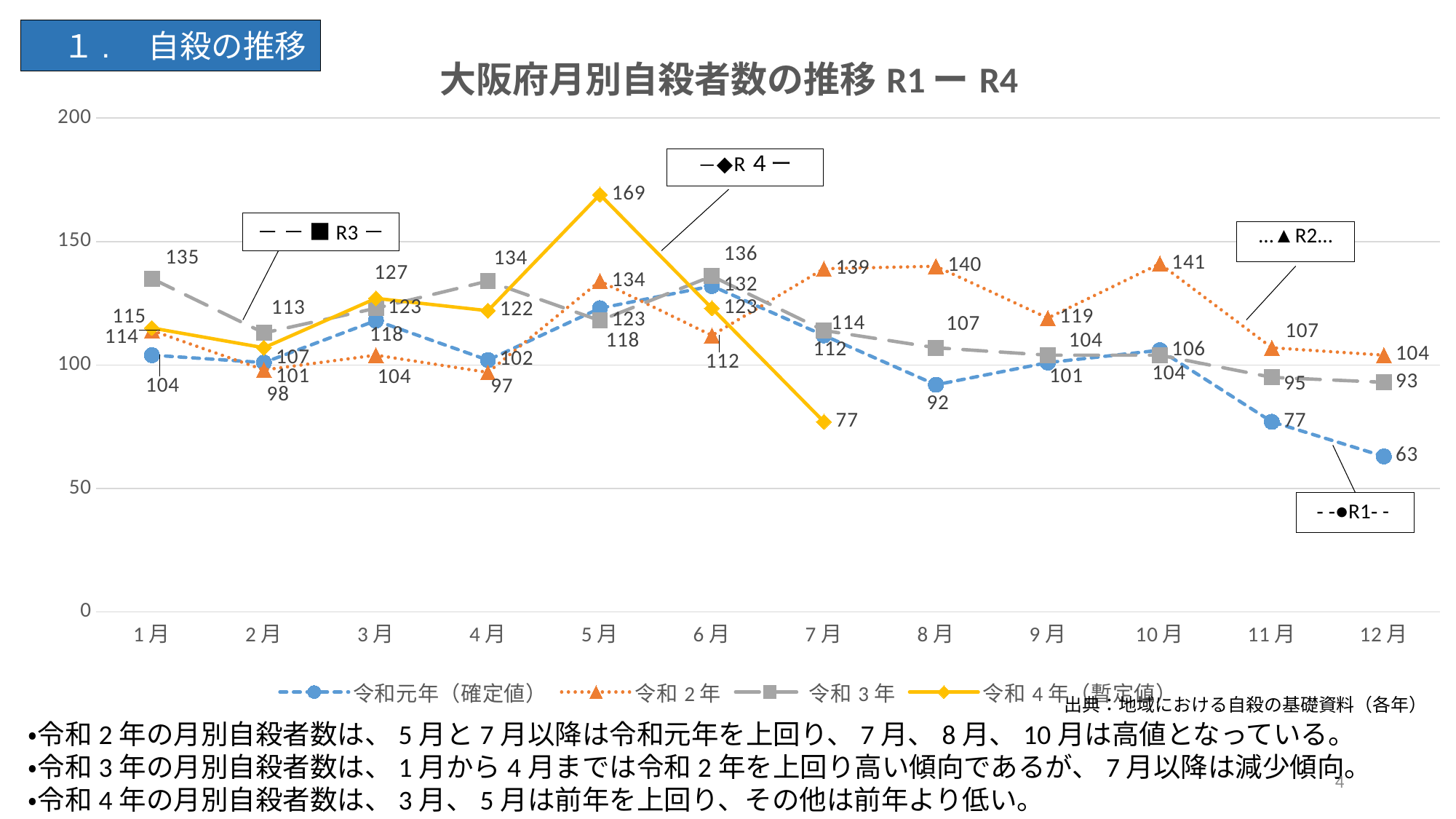

### Chart: 大阪府月別自殺者数の推移R1ーR4

| Category | 令和元年（確定値） | 令和2年 | 令和3年 | 令和4年（暫定値） |
|---|---|---|---|---|
| 1月 | 104.0 | 114.0 | 135.0 | 115.0 |
| 2月 | 101.0 | 98.0 | 113.0 | 107.0 |
| 3月 | 118.0 | 104.0 | 123.0 | 127.0 |
| 4月 | 102.0 | 97.0 | 134.0 | 122.0 |
| 5月 | 123.0 | 134.0 | 118.0 | 169.0 |
| 6月 | 132.0 | 112.0 | 136.0 | 123.0 |
| 7月 | 112.0 | 139.0 | 114.0 | 77.0 |
| 8月 | 92.0 | 140.0 | 107.0 | None |
| 9月 | 101.0 | 119.0 | 104.0 | None |
| 10月 | 106.0 | 141.0 | 104.0 | None |
| 11月 | 77.0 | 107.0 | 95.0 | None |
| 12月 | 63.0 | 104.0 | 93.0 | None |
　１.　自殺の推移
－ － ■R3－
‐ ‐●R1‐ -
出典：地域における自殺の基礎資料（各年）
・令和2年の月別自殺者数は、5月と7月以降は令和元年を上回り、7月、8月、10月は高値となっている。
・令和3年の月別自殺者数は、1月から4月までは令和2年を上回り高い傾向であるが、7月以降は減少傾向。
・令和4年の月別自殺者数は、3月、5月は前年を上回り、その他は前年より低い。
4